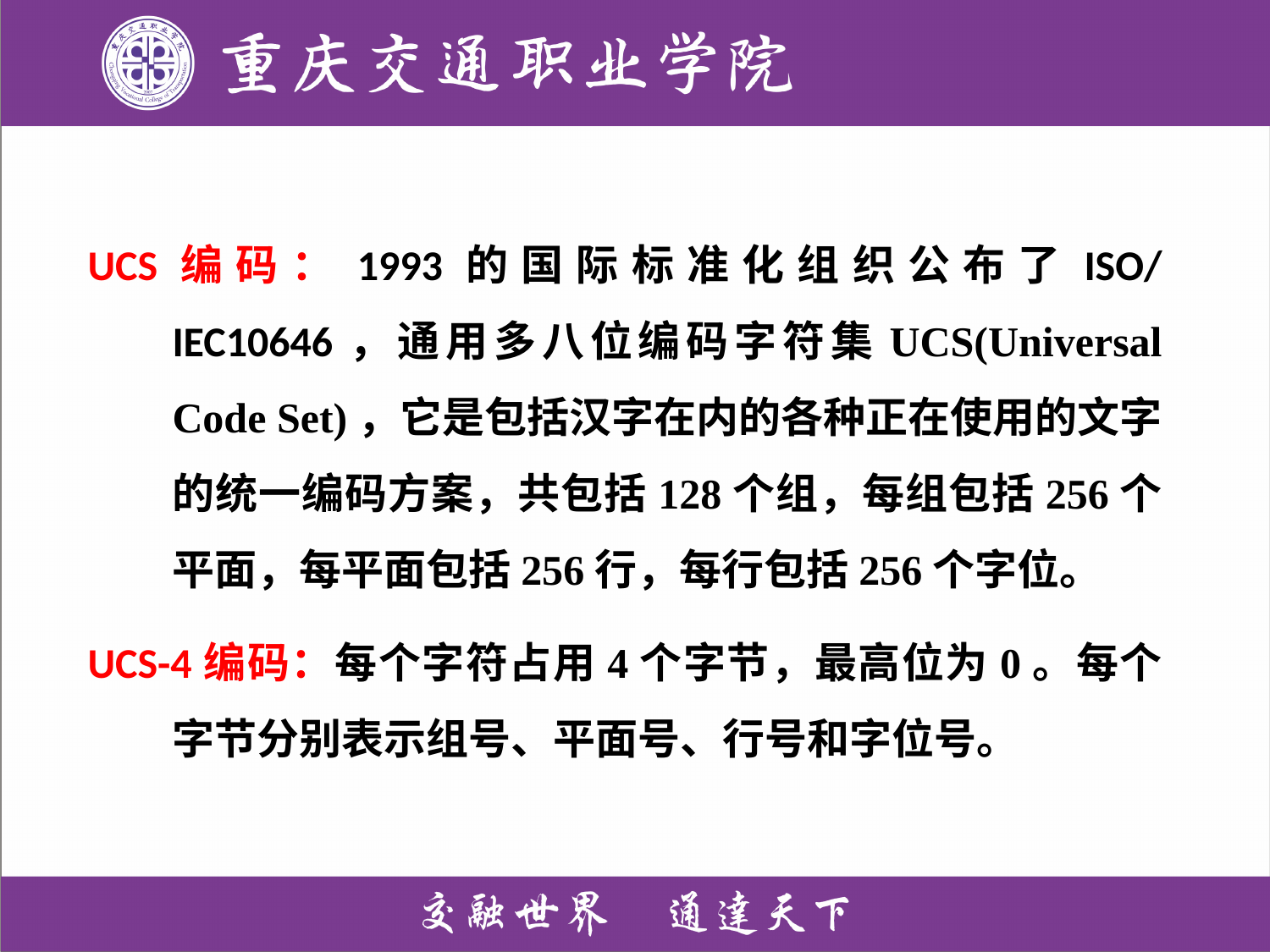

UCS编码：1993的国际标准化组织公布了ISO/IEC10646，通用多八位编码字符集UCS(Universal Code Set)，它是包括汉字在内的各种正在使用的文字的统一编码方案，共包括128个组，每组包括256个平面，每平面包括256行，每行包括256个字位。
UCS-4编码：每个字符占用4个字节，最高位为0。每个字节分别表示组号、平面号、行号和字位号。